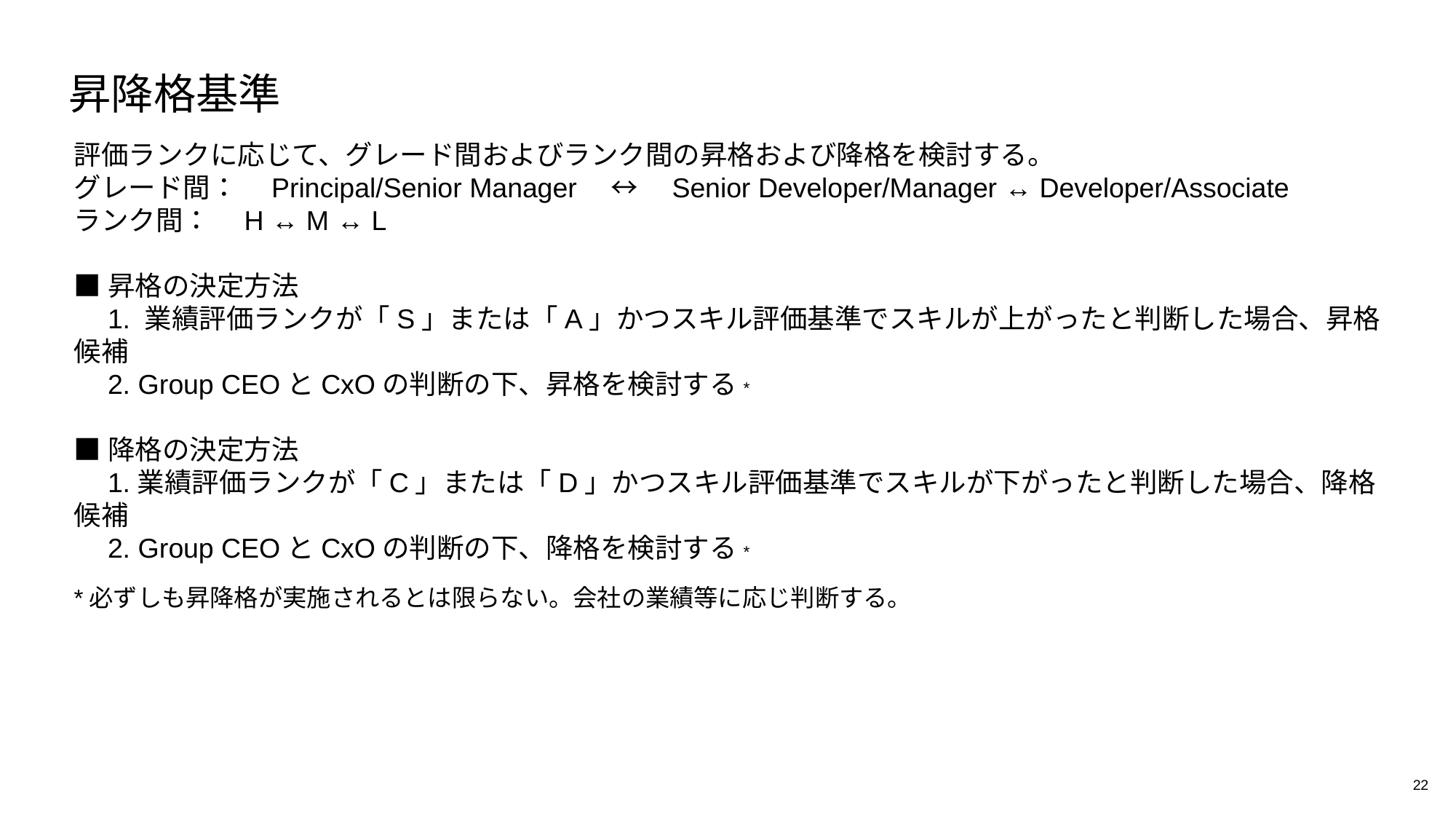

# 昇降格基準
評価ランクに応じて、グレード間およびランク間の昇格および降格を検討する。
グレード間：　Principal/Senior Manager　↔　Senior Developer/Manager ↔ Developer/Associate
ランク間：　H ↔ M ↔ L
■昇格の決定方法
　1. 業績評価ランクが「S」または「A」かつスキル評価基準でスキルが上がったと判断した場合、昇格候補
　2. Group CEOとCxOの判断の下、昇格を検討する*
■降格の決定方法
　1.業績評価ランクが「C」または「D」かつスキル評価基準でスキルが下がったと判断した場合、降格候補
　2. Group CEOとCxOの判断の下、降格を検討する*
*必ずしも昇降格が実施されるとは限らない。会社の業績等に応じ判断する。
22